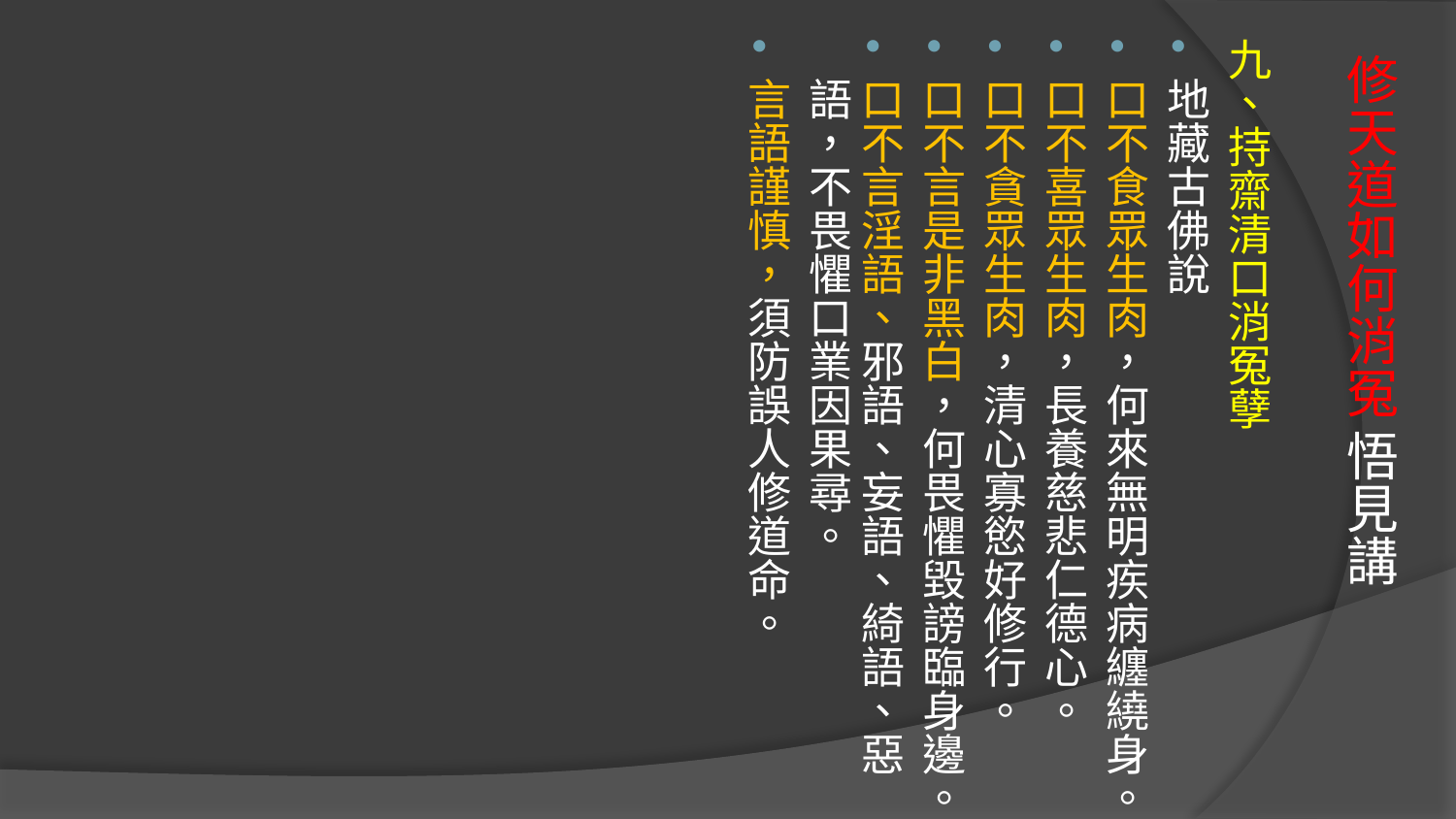

九、持齋清口消冤孽
地藏古佛說
口不食眾生肉，何來無明疾病纏繞身。
口不喜眾生肉，長養慈悲仁德心。
口不貪眾生肉，清心寡慾好修行。
口不言是非黑白，何畏懼毀謗臨身邊。
口不言淫語、邪語、妄語、綺語、惡語，不畏懼口業因果尋。
言語謹慎，須防誤人修道命。

# 修天道如何消冤 悟見講